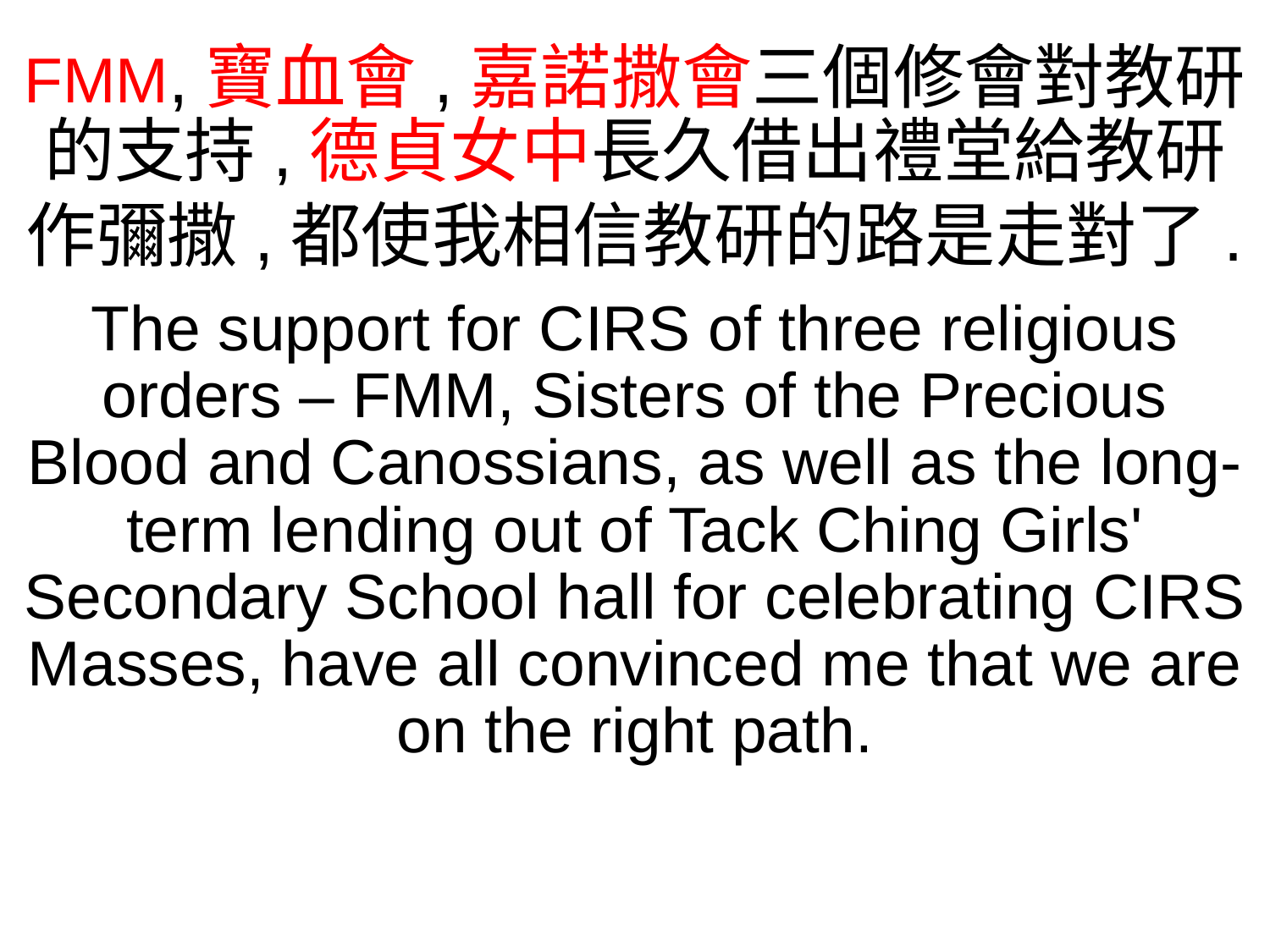

FMM,寶血會,嘉諾撒會三個修會對教研的支持,德貞女中長久借出禮堂給教研
作彌撒,都使我相信教研的路是走對了.
The support for CIRS of three religious orders – FMM, Sisters of the Precious Blood and Canossians, as well as the long-term lending out of Tack Ching Girls' Secondary School hall for celebrating CIRS Masses, have all convinced me that we are on the right path.